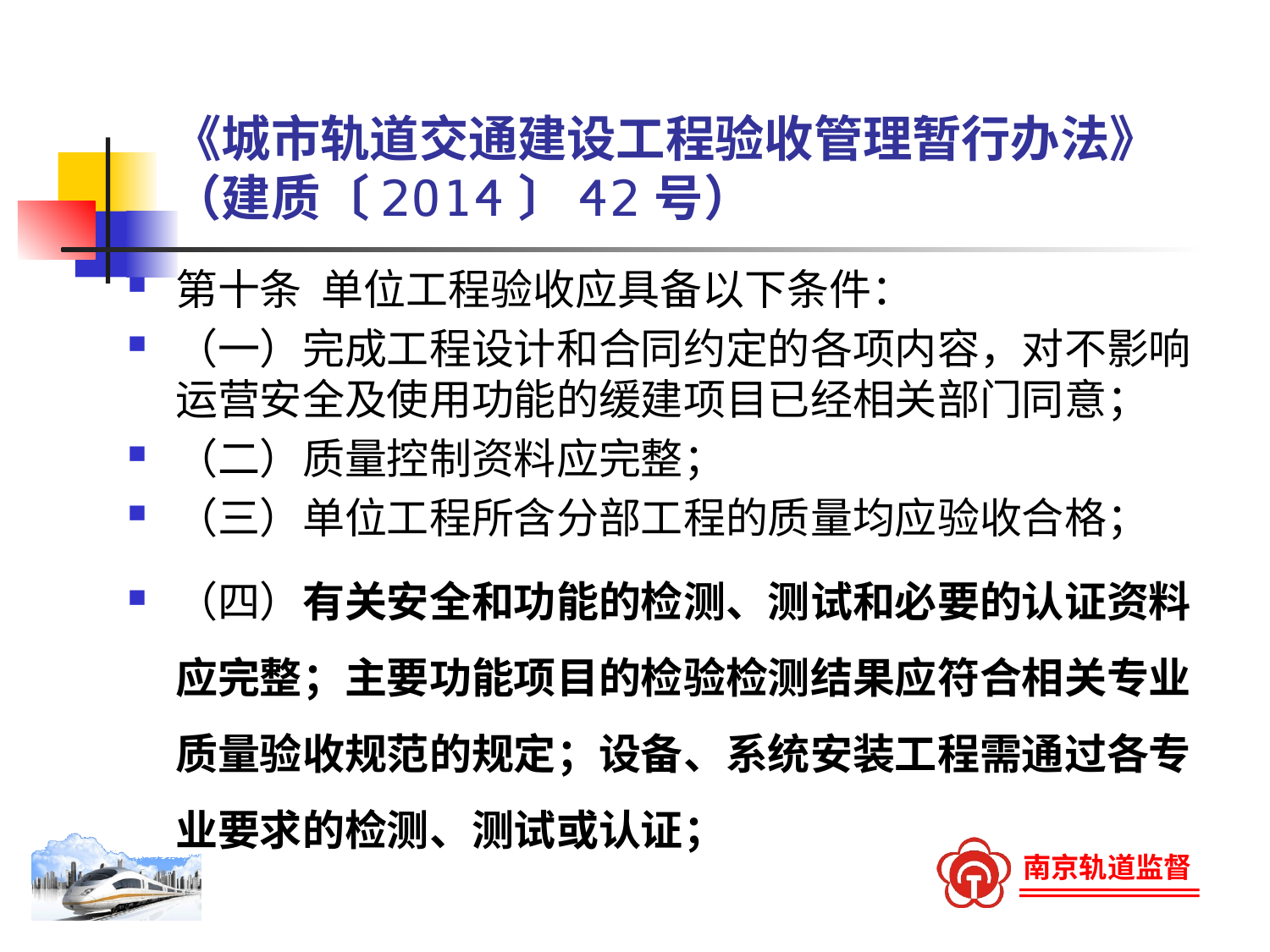

# 《城市轨道交通建设工程验收管理暂行办法》 （建质〔2014〕42号）
第十条  单位工程验收应具备以下条件：
（一）完成工程设计和合同约定的各项内容，对不影响运营安全及使用功能的缓建项目已经相关部门同意；
（二）质量控制资料应完整；
（三）单位工程所含分部工程的质量均应验收合格；
（四）有关安全和功能的检测、测试和必要的认证资料应完整；主要功能项目的检验检测结果应符合相关专业质量验收规范的规定；设备、系统安装工程需通过各专业要求的检测、测试或认证；